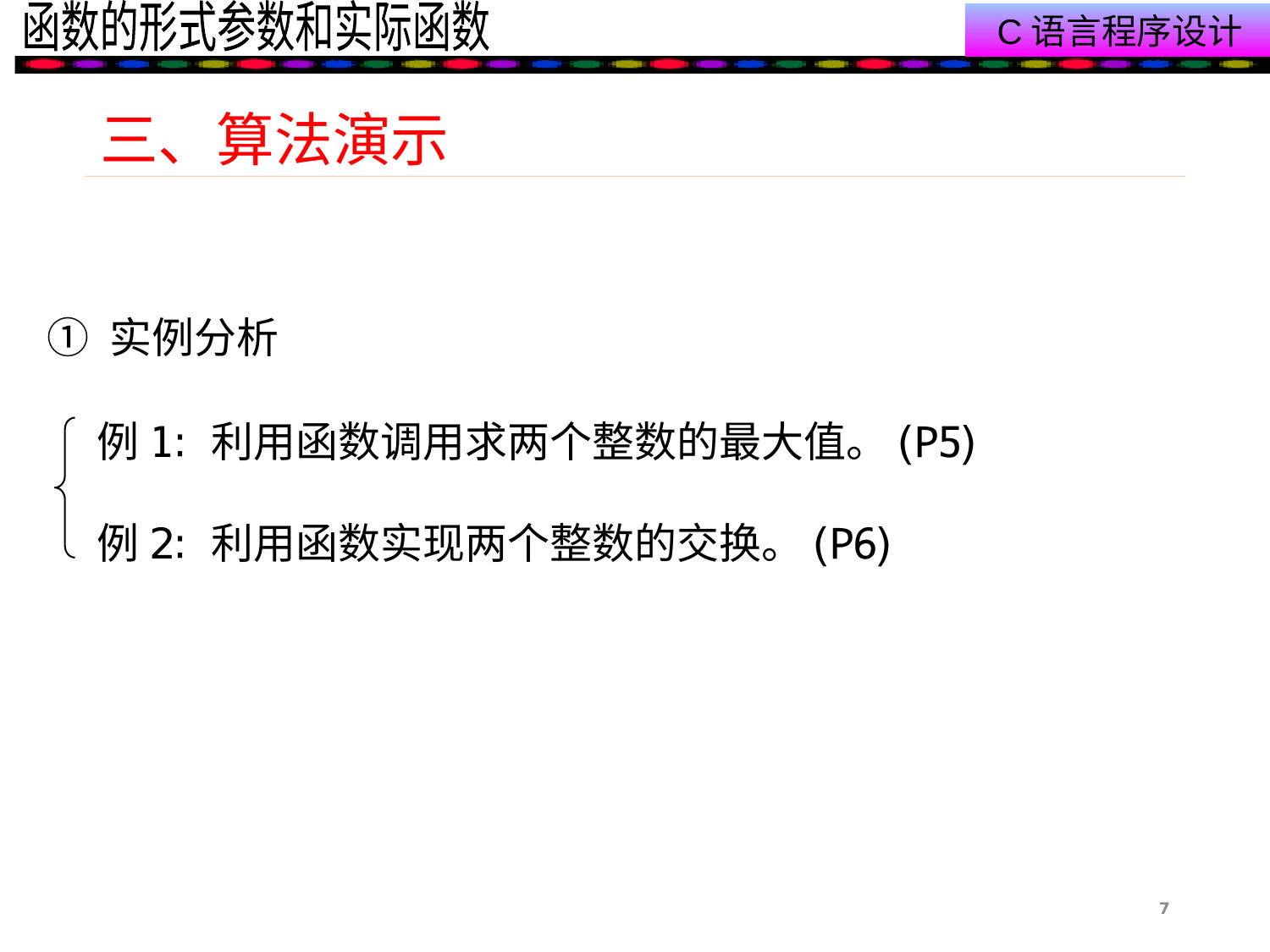

# 三、算法演示

① 实例分析
例1: 利用函数调用求两个整数的最大值。(P5)
例2: 利用函数实现两个整数的交换。(P6)

7